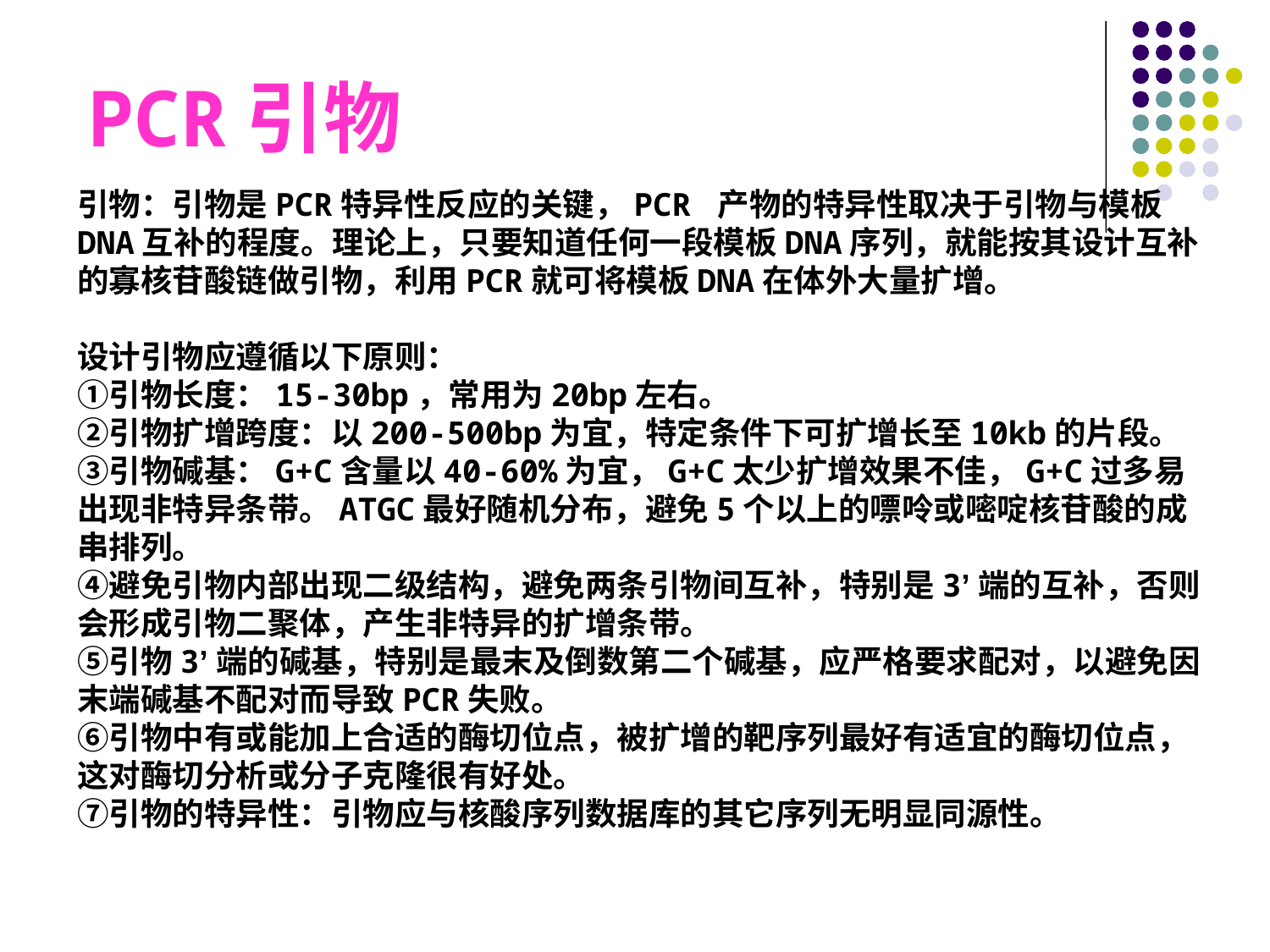

PCR引物
引物：引物是PCR特异性反应的关键，PCR 产物的特异性取决于引物与模板DNA互补的程度。理论上，只要知道任何一段模板DNA序列，就能按其设计互补的寡核苷酸链做引物，利用PCR就可将模板DNA在体外大量扩增。
设计引物应遵循以下原则：
①引物长度：15-30bp，常用为20bp左右。
②引物扩增跨度：以200-500bp为宜，特定条件下可扩增长至10kb的片段。
③引物碱基：G+C含量以40-60%为宜，G+C太少扩增效果不佳，G+C过多易出现非特异条带。ATGC最好随机分布，避免5个以上的嘌呤或嘧啶核苷酸的成串排列。
④避免引物内部出现二级结构，避免两条引物间互补，特别是3’端的互补，否则会形成引物二聚体，产生非特异的扩增条带。
⑤引物3’端的碱基，特别是最末及倒数第二个碱基，应严格要求配对，以避免因末端碱基不配对而导致PCR失败。
⑥引物中有或能加上合适的酶切位点，被扩增的靶序列最好有适宜的酶切位点，这对酶切分析或分子克隆很有好处。
⑦引物的特异性：引物应与核酸序列数据库的其它序列无明显同源性。